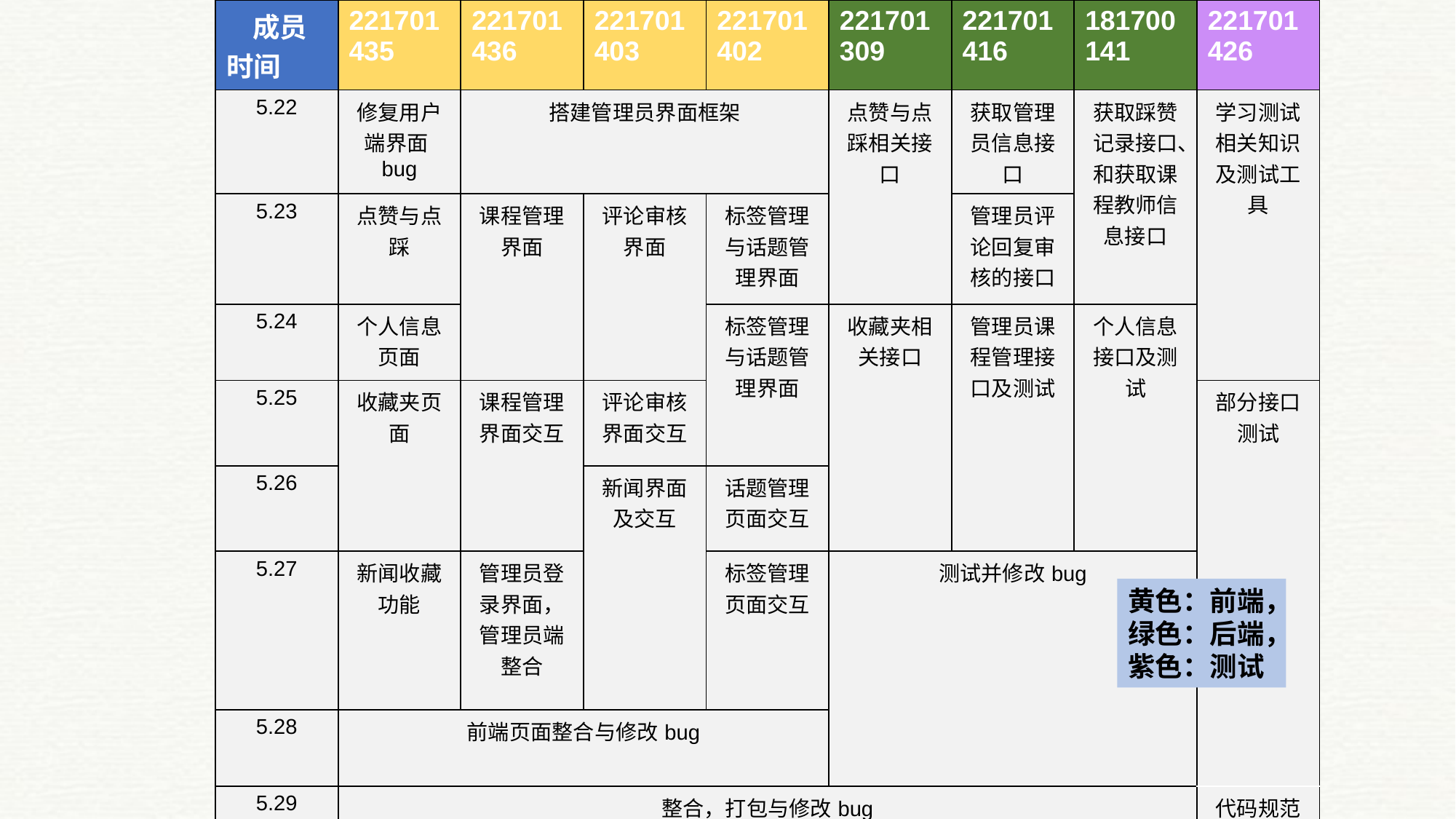

| 成员 时间 | 221701435 | 221701436 | 221701403 | 221701402 | 221701309 | 221701416 | 181700141 | 221701426 |
| --- | --- | --- | --- | --- | --- | --- | --- | --- |
| 5.22 | 修复用户端界面bug | 搭建管理员界面框架 |  |  | 点赞与点踩相关接口 | 获取管理员信息接口 | 获取踩赞记录接口、和获取课程教师信息接口 | 学习测试相关知识及测试工具 |
| 5.23 | 点赞与点踩 | 课程管理界面 | 评论审核界面 | 标签管理与话题管理界面 |  | 管理员评论回复审核的接口 |  |  |
| 5.24 | 个人信息页面 |  |  | 标签管理与话题管理界面 | 收藏夹相关接口 | 管理员课程管理接口及测试 | 个人信息接口及测试 |  |
| 5.25 | 收藏夹页面 | 课程管理界面交互 | 评论审核界面交互 |  | 收藏夹相关接口 |  |  | 部分接口测试 |
| 5.26 |  |  | 新闻界面及交互 | 话题管理页面交互 |  |  |  |  |
| 5.27 | 新闻收藏功能 | 管理员登录界面，管理员端整合 |  | 标签管理页面交互 | 测试并修改bug |  |  |  |
| 5.28 | 前端页面整合与修改bug |  |  |  |  |  |  |  |
| 5.29 | 整合，打包与修改bug |  |  |  |  |  |  | 代码规范审查 |
黄色：前端，绿色：后端，紫色：测试